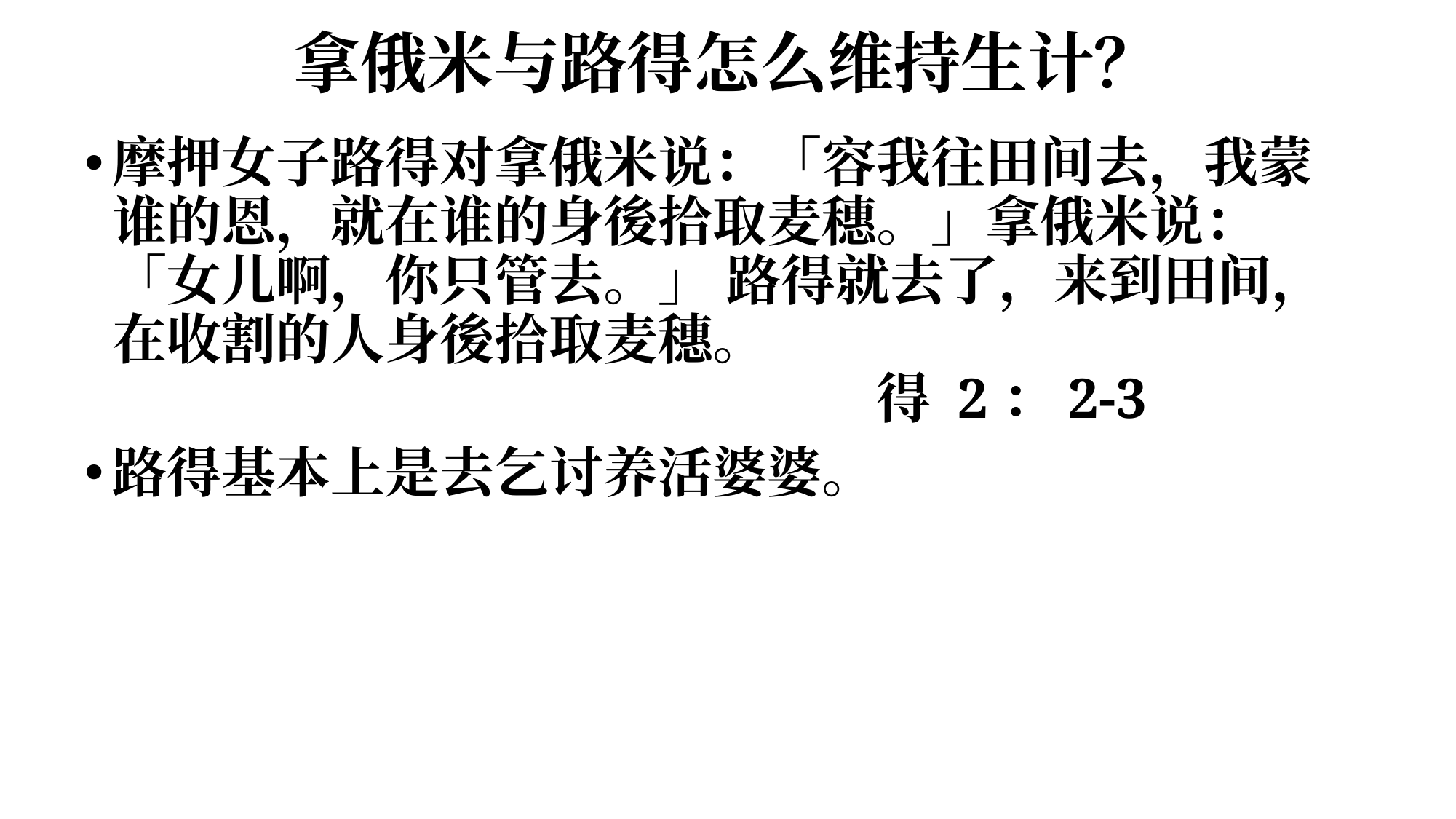

# 拿俄米与路得怎么维持生计？
摩押女子路得对拿俄米说：「容我往田间去，我蒙谁的恩，就在谁的身後拾取麦穗。」拿俄米说：「女儿啊，你只管去。」 路得就去了，来到田间，在收割的人身後拾取麦穗。												得 2：2-3
路得基本上是去乞讨养活婆婆。